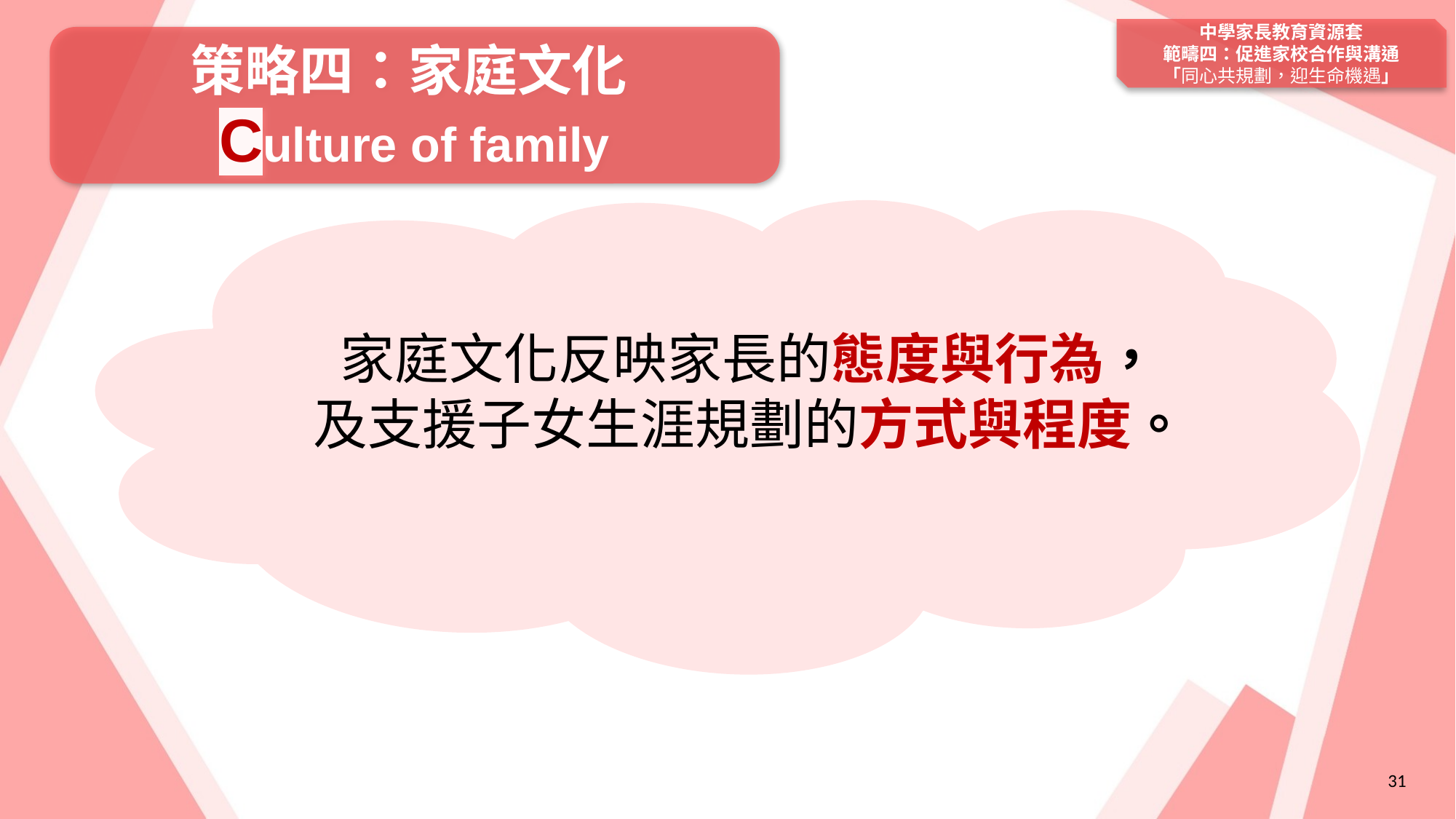

中學家長教育資源套
範疇四：促進家校合作與溝通
「同心共規劃，迎生命機遇」
策略四：家庭文化
Culture of family

家庭文化反映家長的態度與行為，
及支援子女生涯規劃的方式與程度。
31